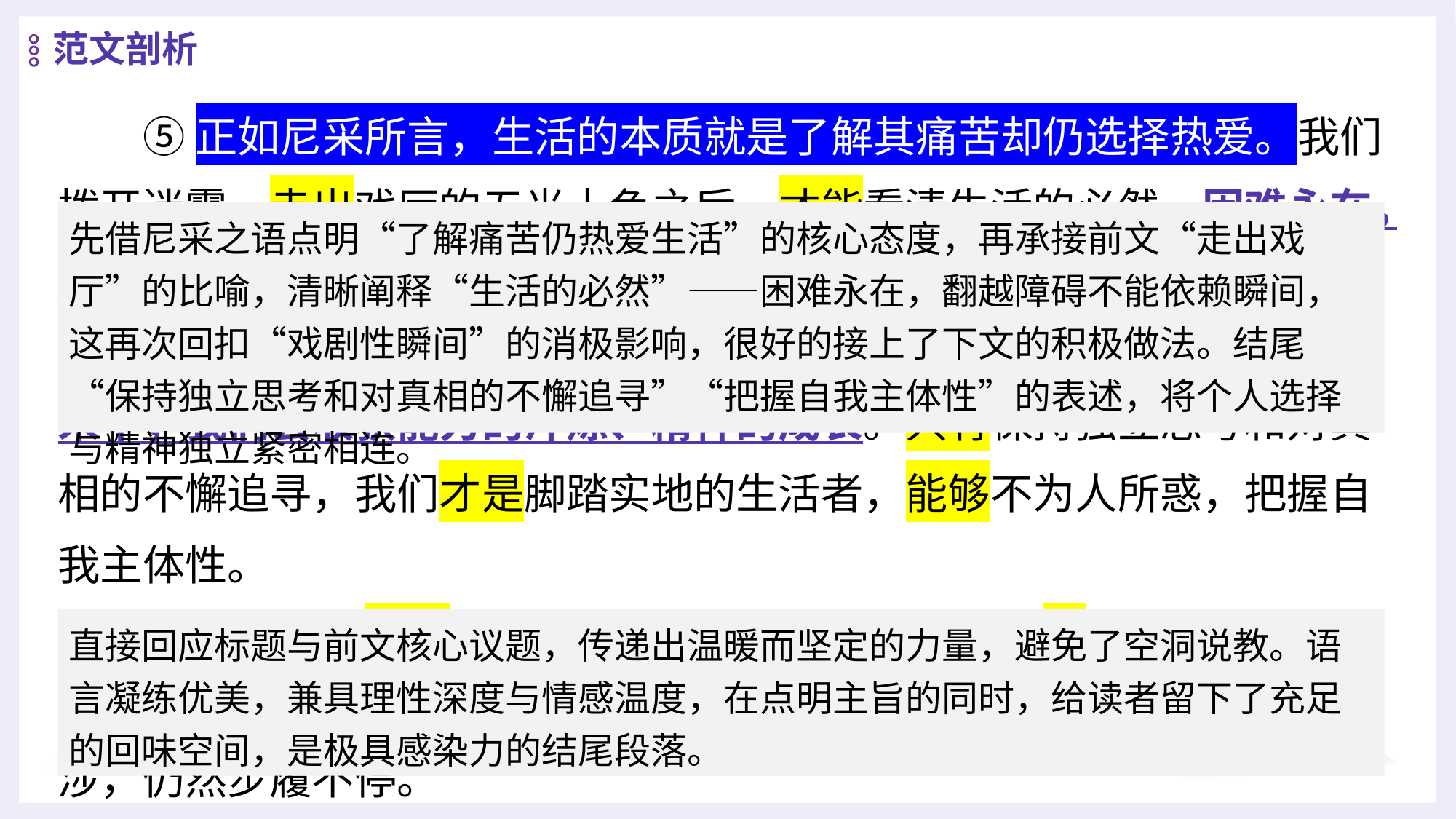

范文剖析
⑤正如尼采所言，生活的本质就是了解其痛苦却仍选择热爱。我们拨开迷雾，走出戏厅的五光十色之后，才能看清生活的必然，困难永在，障碍始终横于前路，而翻越障碍不能只靠一瞬间。但这真相并不昭示苦难，而是指向一套公平的奖惩机制，即在不断的奋斗、挑战、跌倒、重来中，我们会收获能力的淬炼、精神的成长。只有保持独立思考和对真相的不懈追寻，我们才是脚踏实地的生活者，能够不为人所惑，把握自我主体性。
⑥且让我们放下对简单有趣的戏剧偶然的偏爱，用双眼凝视生活本真，用双手触摸生命纹路。因为知其本质，所以更具勇气，在泥泞中跋涉，仍然步履不停。
先借尼采之语点明“了解痛苦仍热爱生活”的核心态度，再承接前文“走出戏厅”的比喻，清晰阐释“生活的必然”——困难永在，翻越障碍不能依赖瞬间，这再次回扣“戏剧性瞬间”的消极影响，很好的接上了下文的积极做法。结尾“保持独立思考和对真相的不懈追寻”“把握自我主体性”的表述，将个人选择与精神独立紧密相连。
直接回应标题与前文核心议题，传递出温暖而坚定的力量，避免了空洞说教。语言凝练优美，兼具理性深度与情感温度，在点明主旨的同时，给读者留下了充足的回味空间，是极具感染力的结尾段落。